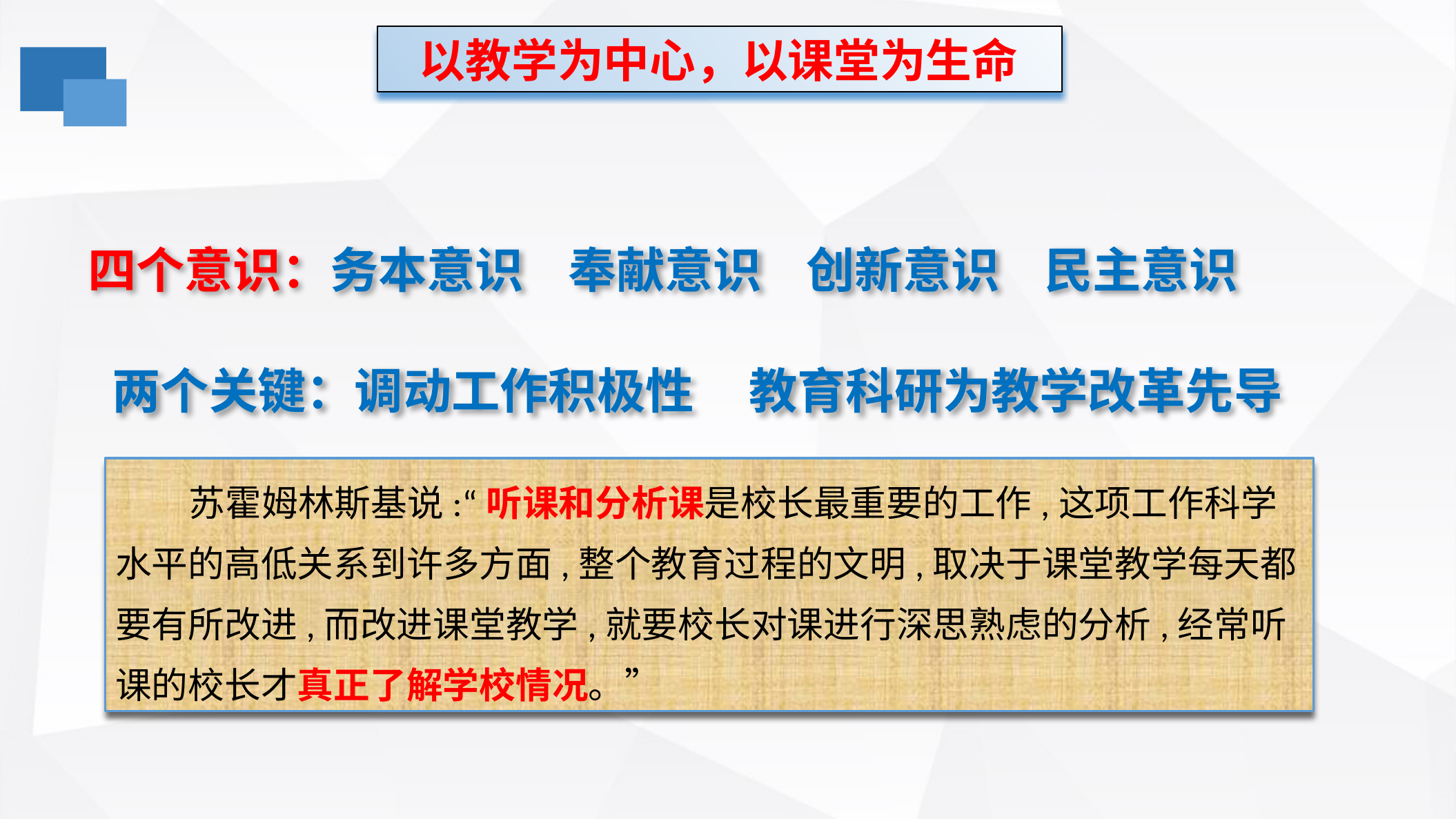

以教学为中心，以课堂为生命

   四个意识：务本意识    奉献意识    创新意识    民主意识
   两个关键：调动工作积极性     教育科研为教学改革先导
        苏霍姆林斯基说:“听课和分析课是校长最重要的工作,这项工作科学水平的高低关系到许多方面,整个教育过程的文明,取决于课堂教学每天都要有所改进,而改进课堂教学,就要校长对课进行深思熟虑的分析,经常听课的校长才真正了解学校情况。”